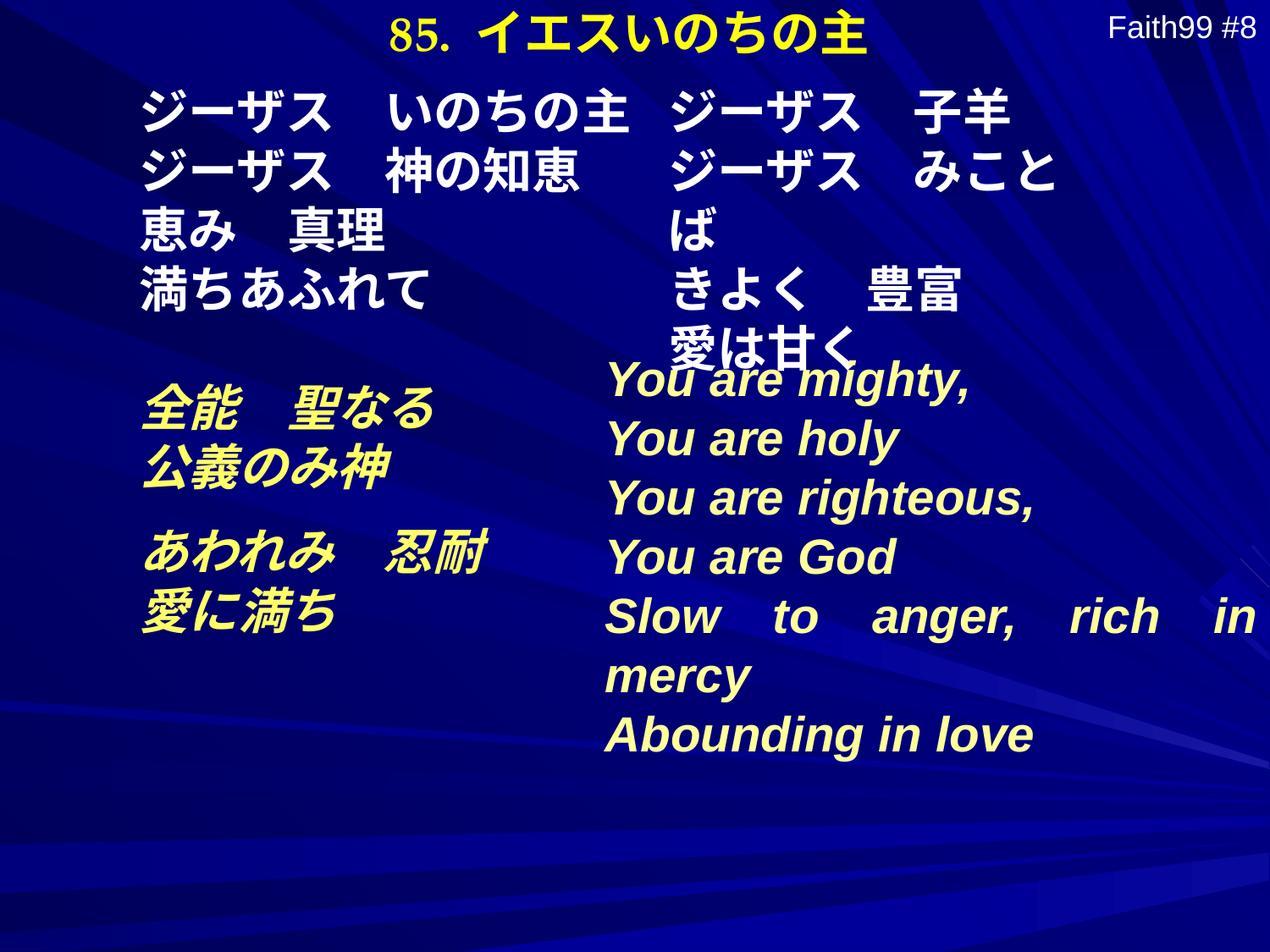

85. イエスいのちの主
Faith99 #8
ジーザス　いのちの主
ジーザス　神の知恵
恵み　真理
満ちあふれて
ジーザス　子羊
ジーザス　みことば
きよく　豊富
愛は甘く
全能　聖なる
公義のみ神

あわれみ　忍耐
愛に満ち

You are mighty,
You are holy
You are righteous,
You are God
Slow to anger, rich in mercy
Abounding in love